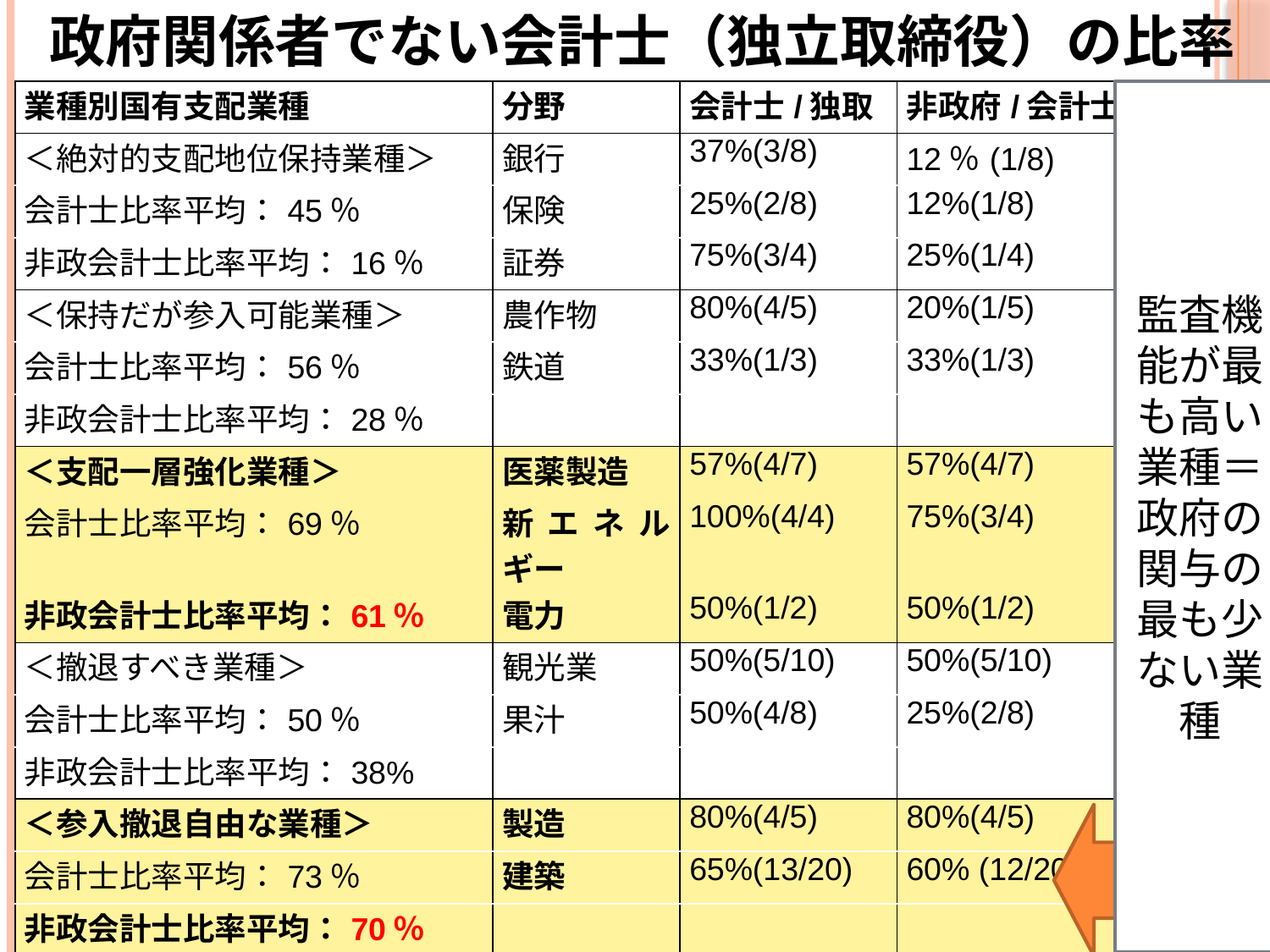

政府関係者でない会計士（独立取締役）の比率
監査機能が最も高い業種＝政府の関与の最も少ない業種
| 業種別国有支配業種 | 分野 | 会計士/独取 | 非政府/会計士独取 |
| --- | --- | --- | --- |
| ＜絶対的支配地位保持業種＞ | 銀行 | 37%(3/8) | 12％(1/8) |
| 会計士比率平均：45％ | 保険 | 25%(2/8) | 12%(1/8) |
| 非政会計士比率平均：16％ | 証券 | 75%(3/4) | 25%(1/4) |
| ＜保持だが参入可能業種＞ | 農作物 | 80%(4/5) | 20%(1/5) |
| 会計士比率平均：56％ | 鉄道 | 33%(1/3) | 33%(1/3) |
| 非政会計士比率平均：28％ |  |  |  |
| ＜支配一層強化業種＞ | 医薬製造 | 57%(4/7) | 57%(4/7) |
| 会計士比率平均：69％ | 新エネルギー | 100%(4/4) | 75%(3/4) |
| 非政会計士比率平均：61％ | 電力 | 50%(1/2) | 50%(1/2) |
| ＜撤退すべき業種＞ | 観光業 | 50%(5/10) | 50%(5/10) |
| 会計士比率平均：50％ | 果汁 | 50%(4/8) | 25%(2/8) |
| 非政会計士比率平均：38% |  |  |  |
| ＜参入撤退自由な業種＞ | 製造 | 80%(4/5) | 80%(4/5) |
| 会計士比率平均：73％ | 建築 | 65%(13/20) | 60% (12/20) |
| 非政会計士比率平均：70％ |  |  |  |
10